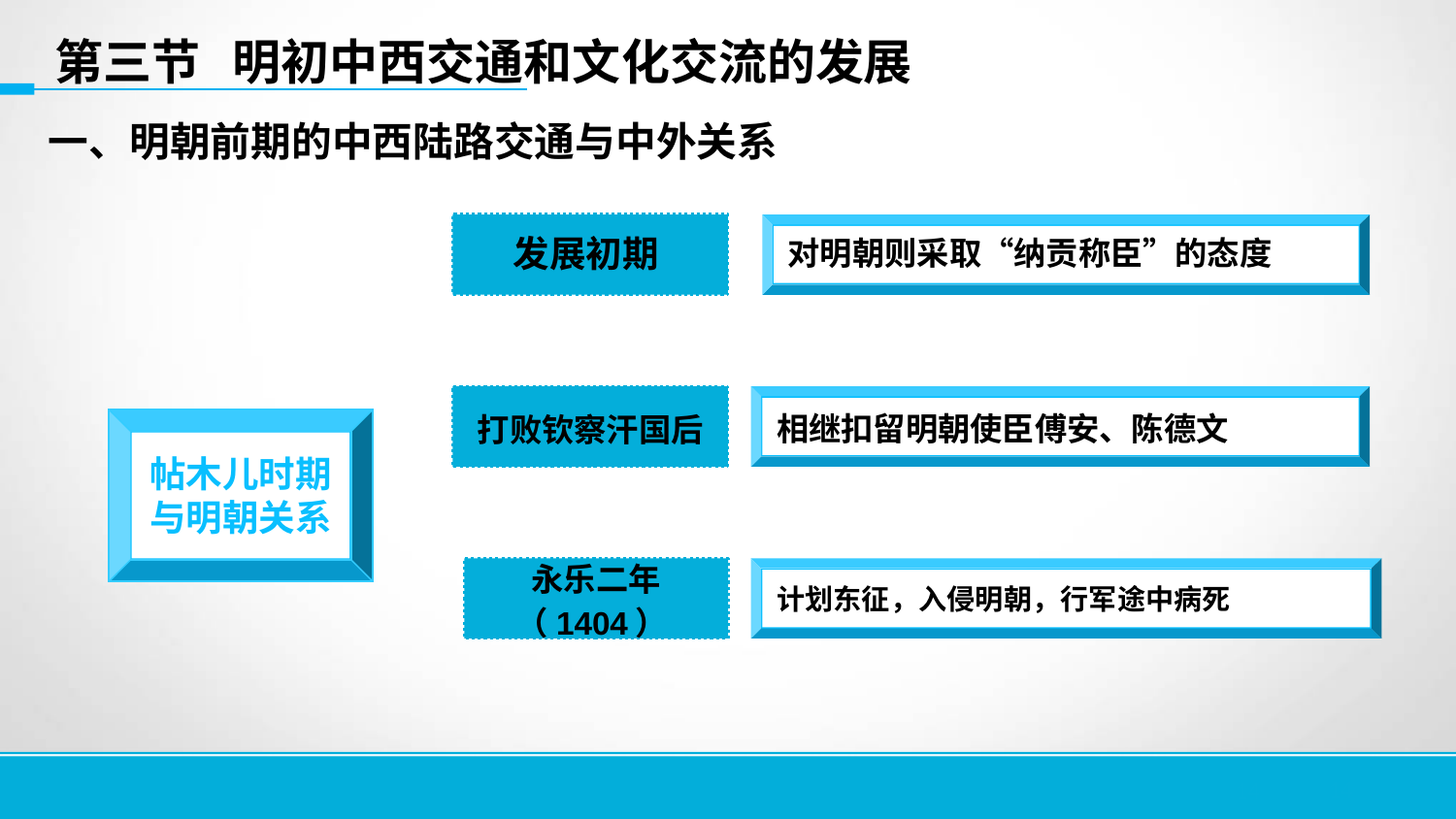

第三节   明初中西交通和文化交流的发展

一、明朝前期的中西陆路交通与中外关系
发展初期

对明朝则采取“纳贡称臣”的态度
打败钦察汗国后

相继扣留明朝使臣傅安、陈德文

帖木儿时期
与明朝关系
永乐二年（1404）

计划东征，入侵明朝，行军途中病死
14
14